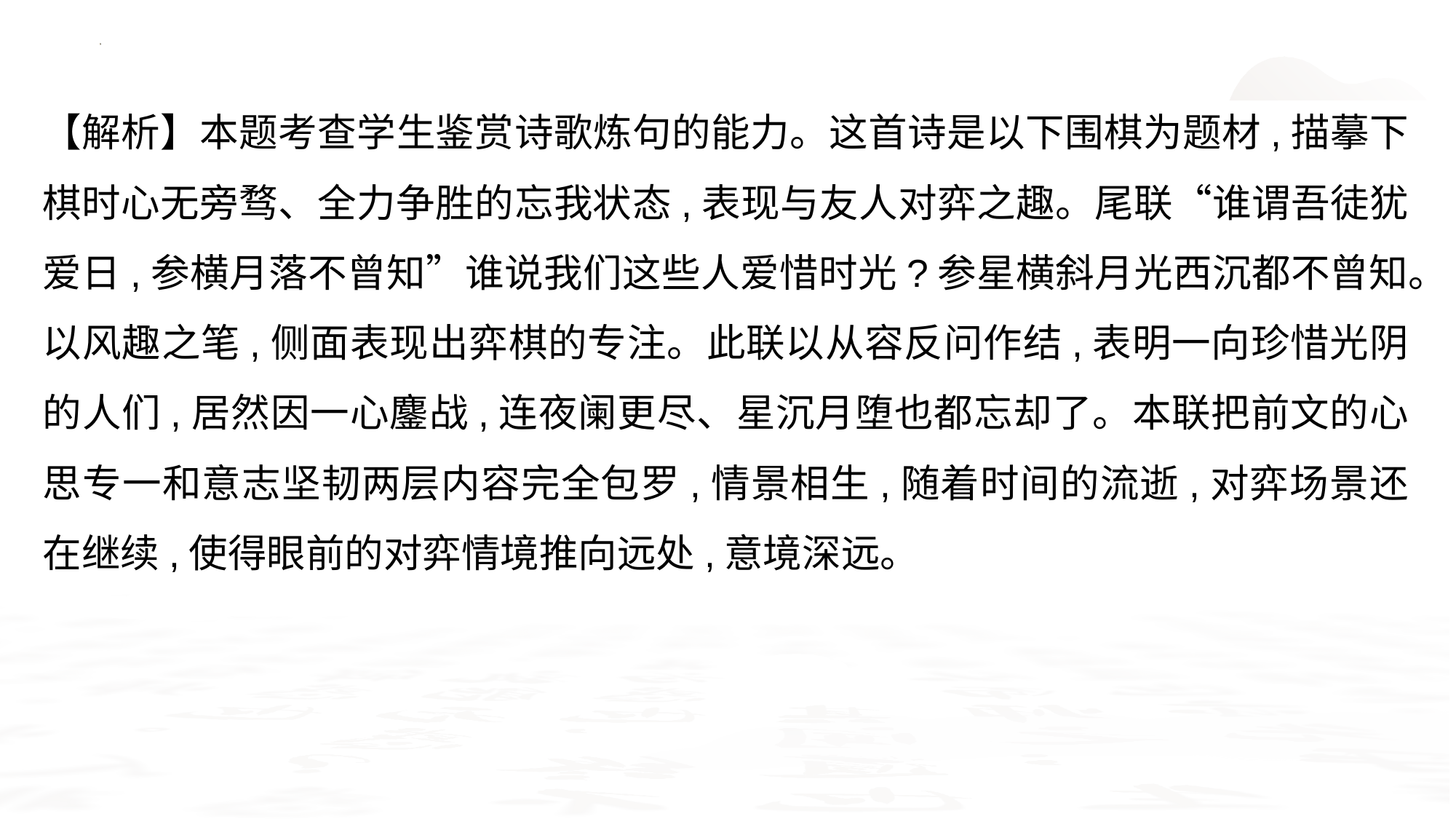

【解析】本题考查学生鉴赏诗歌炼句的能力。这首诗是以下围棋为题材,描摹下棋时心无旁骛、全力争胜的忘我状态,表现与友人对弈之趣。尾联“谁谓吾徒犹爱日,参横月落不曾知”谁说我们这些人爱惜时光?参星横斜月光西沉都不曾知。以风趣之笔,侧面表现出弈棋的专注。此联以从容反问作结,表明一向珍惜光阴的人们,居然因一心鏖战,连夜阑更尽、星沉月堕也都忘却了。本联把前文的心思专一和意志坚韧两层内容完全包罗,情景相生,随着时间的流逝,对弈场景还在继续,使得眼前的对弈情境推向远处,意境深远。